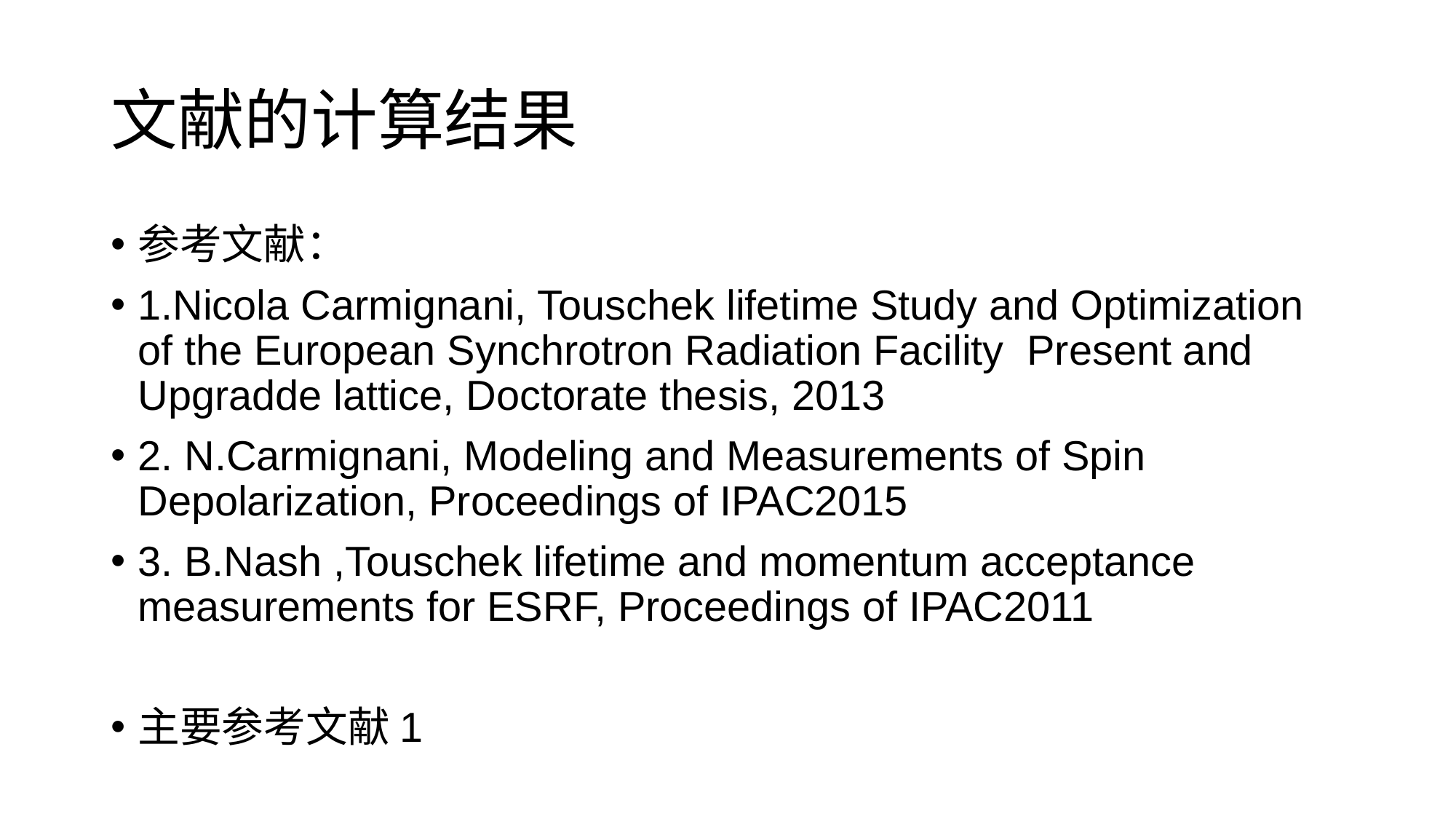

# 文献的计算结果
参考文献：
1.Nicola Carmignani, Touschek lifetime Study and Optimization of the European Synchrotron Radiation Facility  Present and Upgradde lattice, Doctorate thesis, 2013
2. N.Carmignani, Modeling and Measurements of Spin Depolarization, Proceedings of IPAC2015
3. B.Nash ,Touschek lifetime and momentum acceptance measurements for ESRF, Proceedings of IPAC2011

主要参考文献1